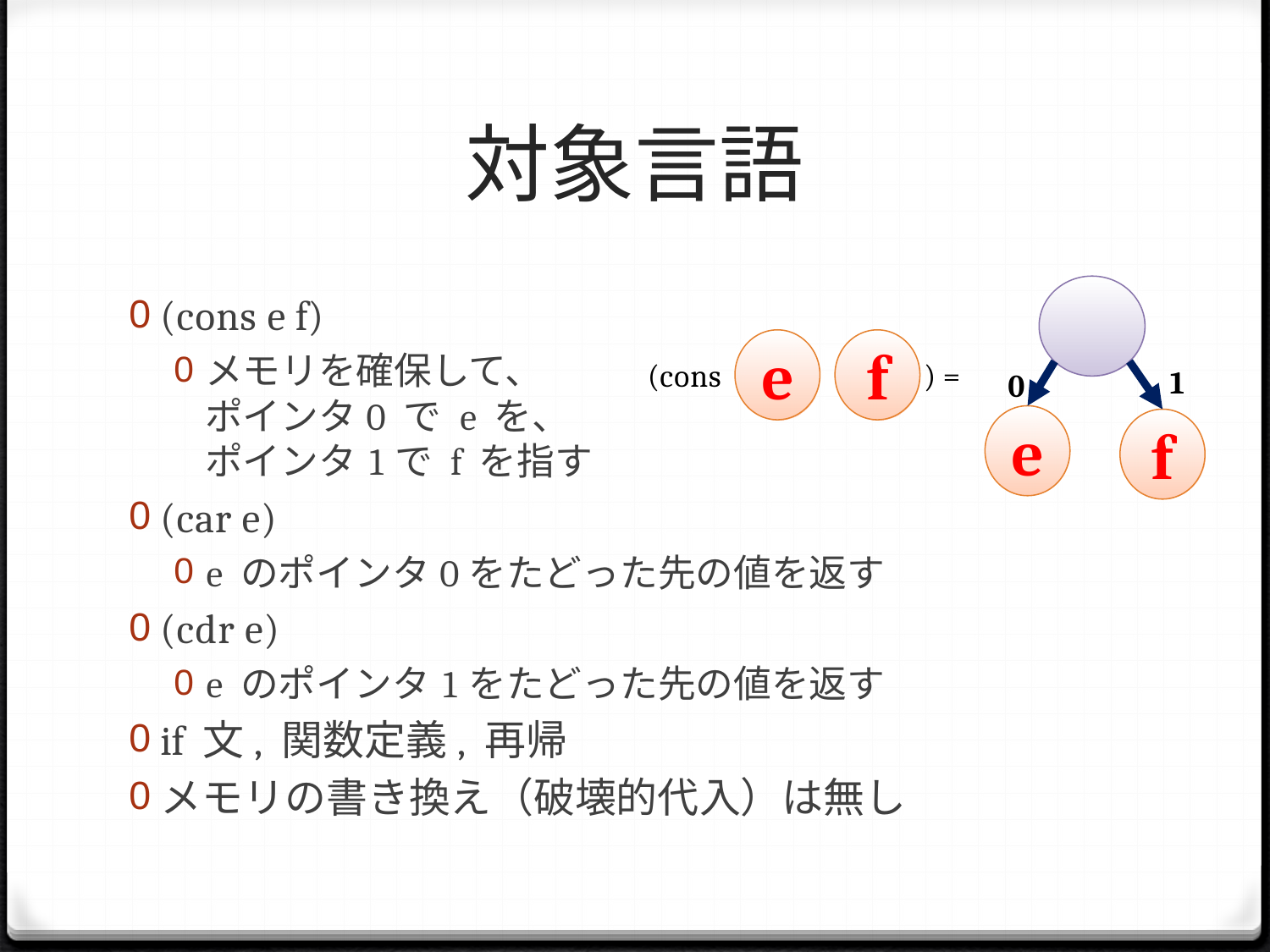

# 対象言語

(cons e f)
メモリを確保して、
ポインタ0 で e を、
ポインタ1で f を指す
(car e)
e のポインタ0をたどった先の値を返す
(cdr e)
e のポインタ1をたどった先の値を返す
if 文, 関数定義, 再帰
メモリの書き換え（破壊的代入）は無し
e
f
(cons                             ) =
1
0
e
f